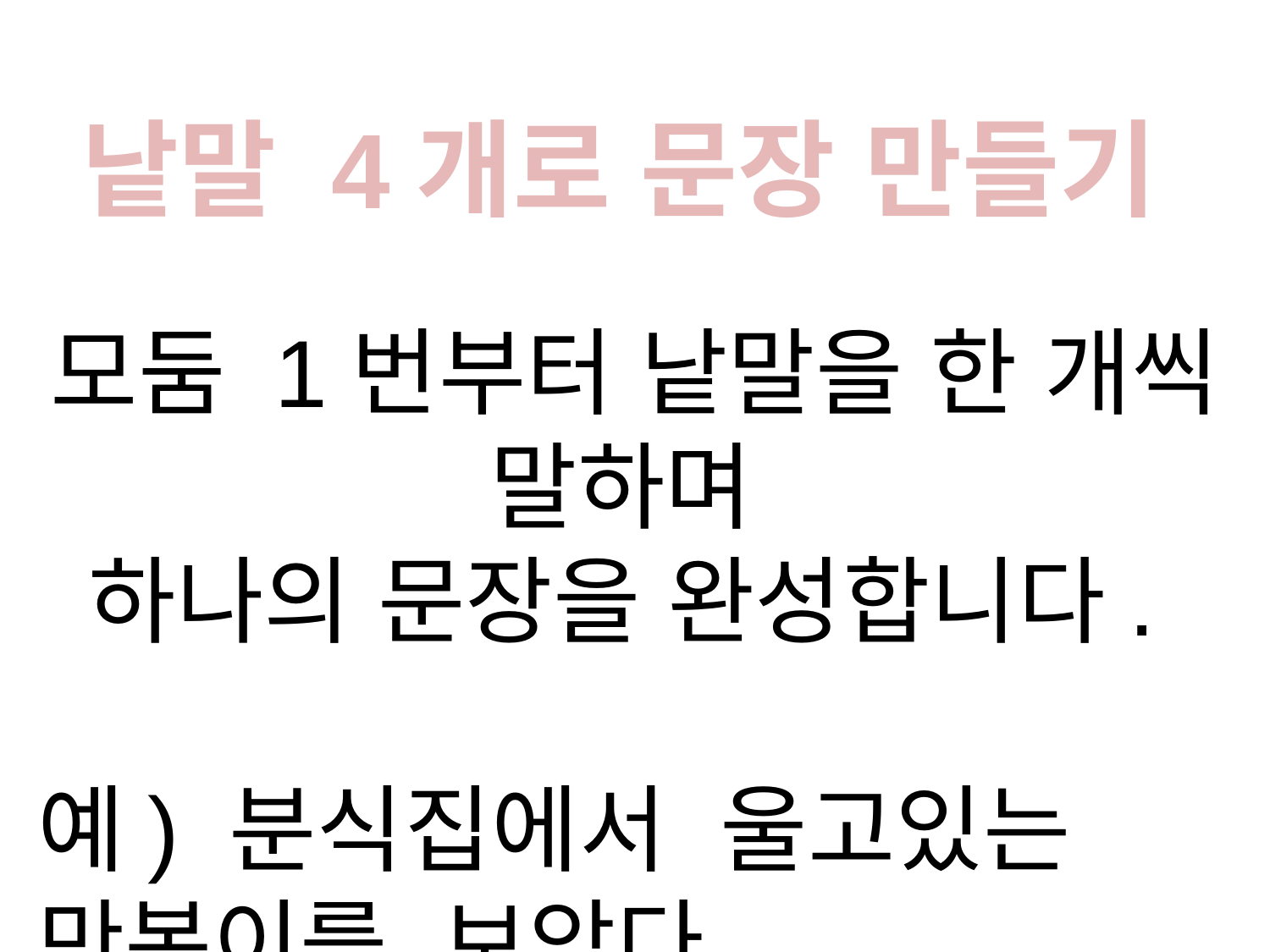

낱말 4개로 문장 만들기
모둠 1번부터 낱말을 한 개씩 말하며
하나의 문장을 완성합니다.

예) 분식집에서  울고있는  만복이를  보았다.